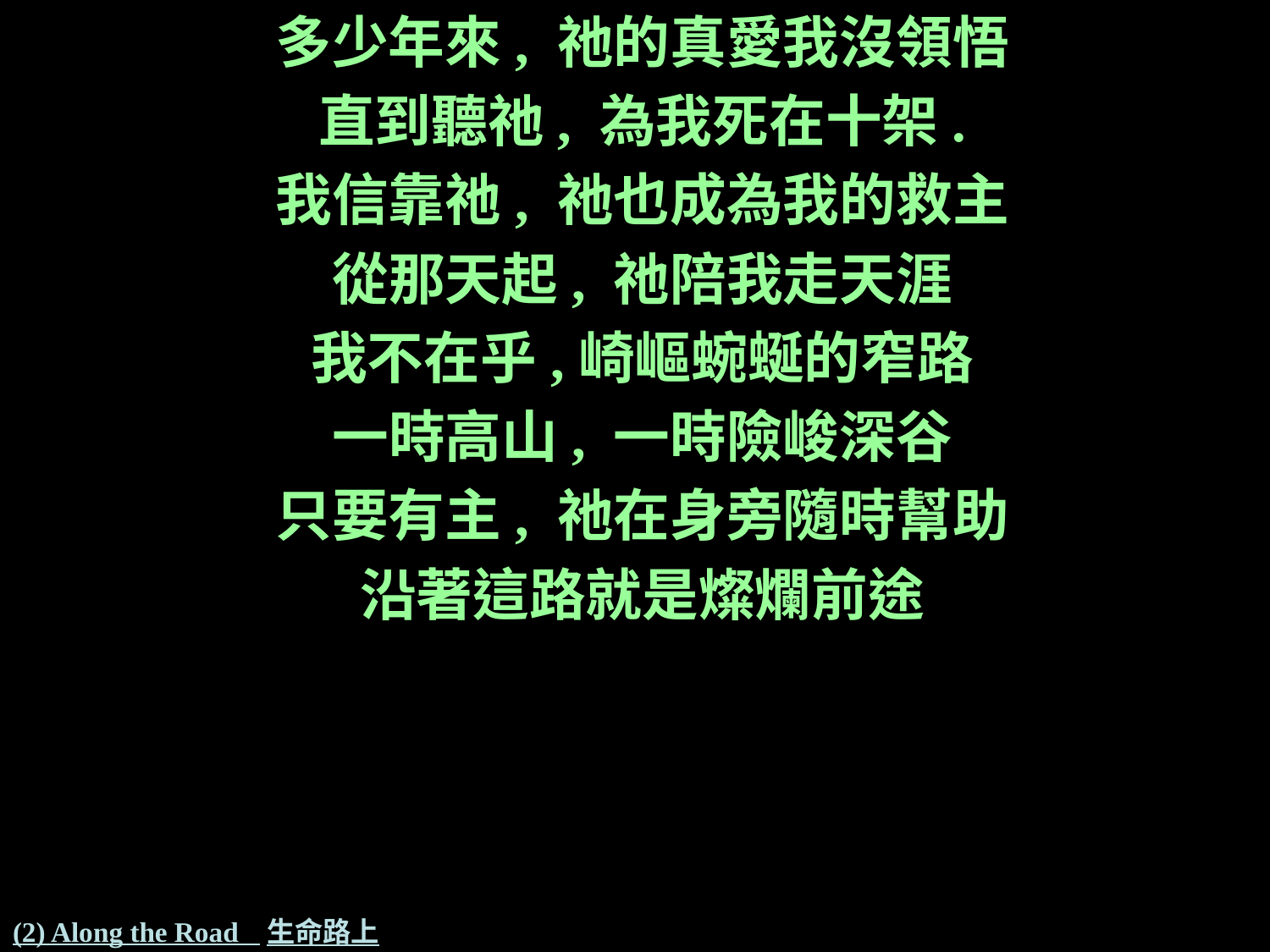

多少年來, 祂的真愛我沒領悟
直到聽祂, 為我死在十架.
我信靠祂, 祂也成為我的救主
從那天起, 祂陪我走天涯
我不在乎,崎嶇蜿蜒的窄路
一時高山, 一時險峻深谷
只要有主, 祂在身旁隨時幫助
沿著這路就是燦爛前途

# (2) Along the Road   生命路上